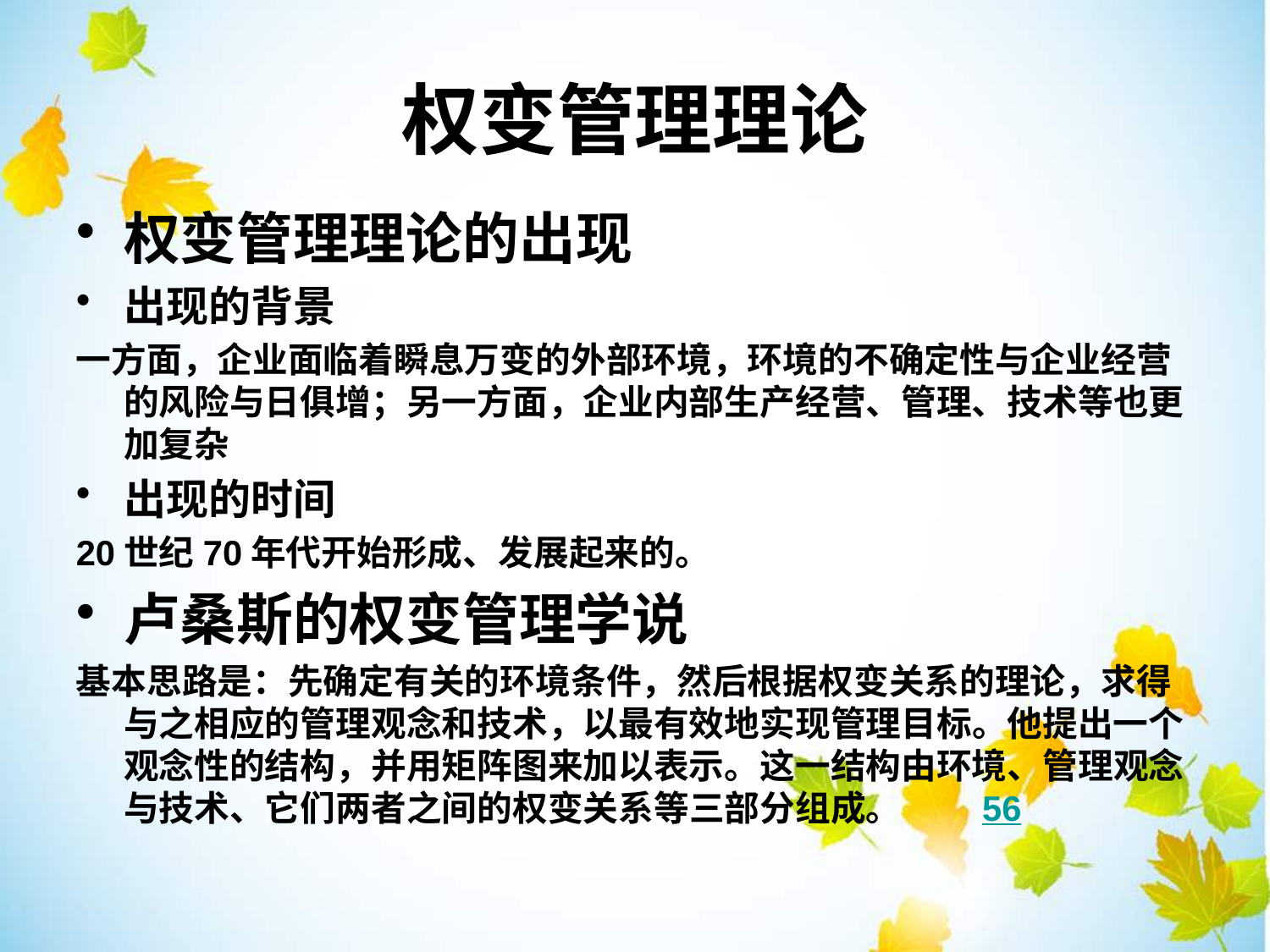

权变管理理论
权变管理理论的出现
出现的背景
一方面，企业面临着瞬息万变的外部环境，环境的不确定性与企业经营的风险与日俱增；另一方面，企业内部生产经营、管理、技术等也更加复杂
出现的时间
20世纪70年代开始形成、发展起来的。
卢桑斯的权变管理学说
基本思路是：先确定有关的环境条件，然后根据权变关系的理论，求得与之相应的管理观念和技术，以最有效地实现管理目标。他提出一个观念性的结构，并用矩阵图来加以表示。这一结构由环境、管理观念与技术、它们两者之间的权变关系等三部分组成。         56